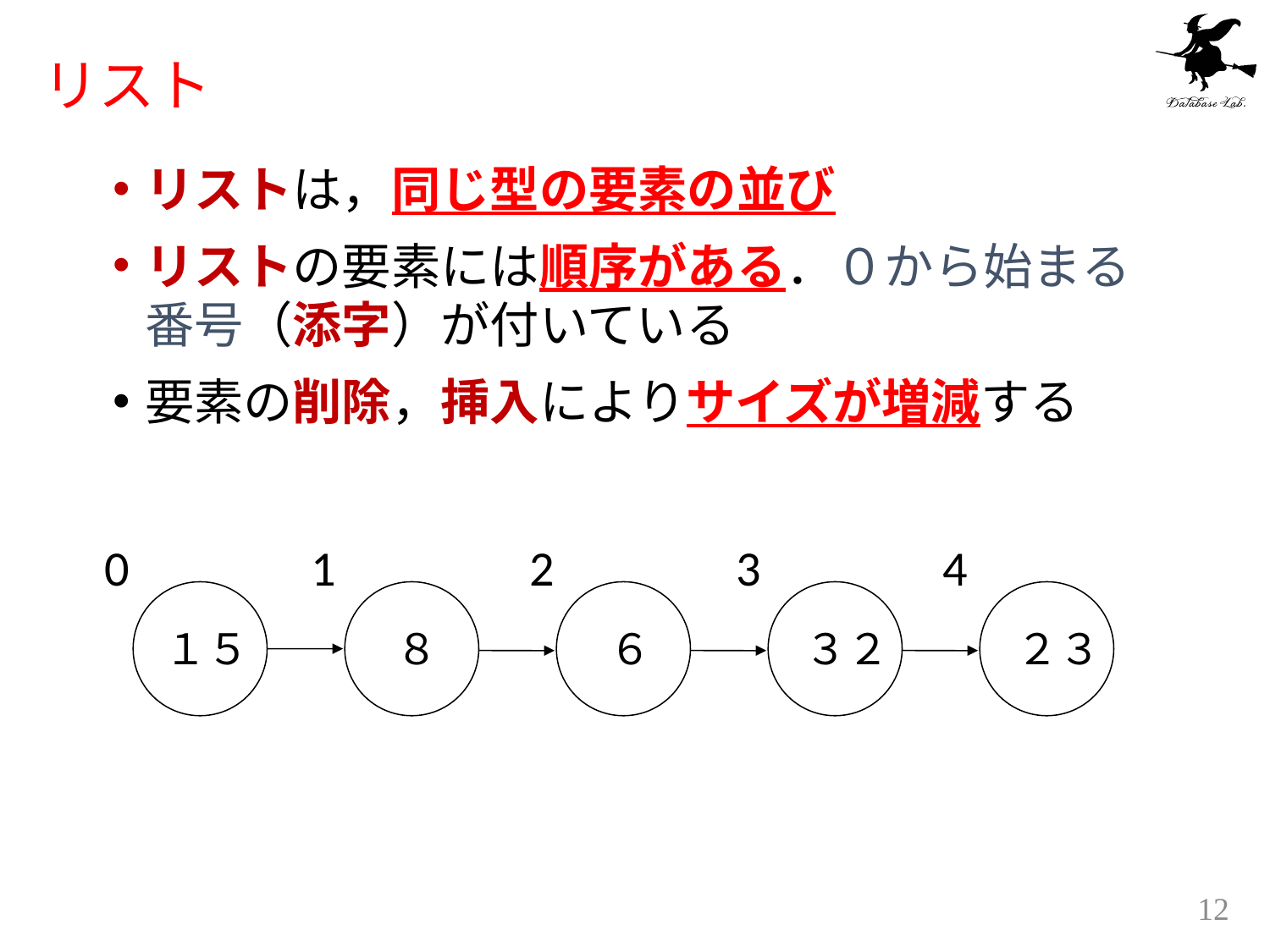

# リスト
リストは，同じ型の要素の並び
リストの要素には順序がある．０から始まる番号（添字）が付いている
要素の削除，挿入によりサイズが増減する

0
2
3
4
1

１５
８
６
３２
２３

12